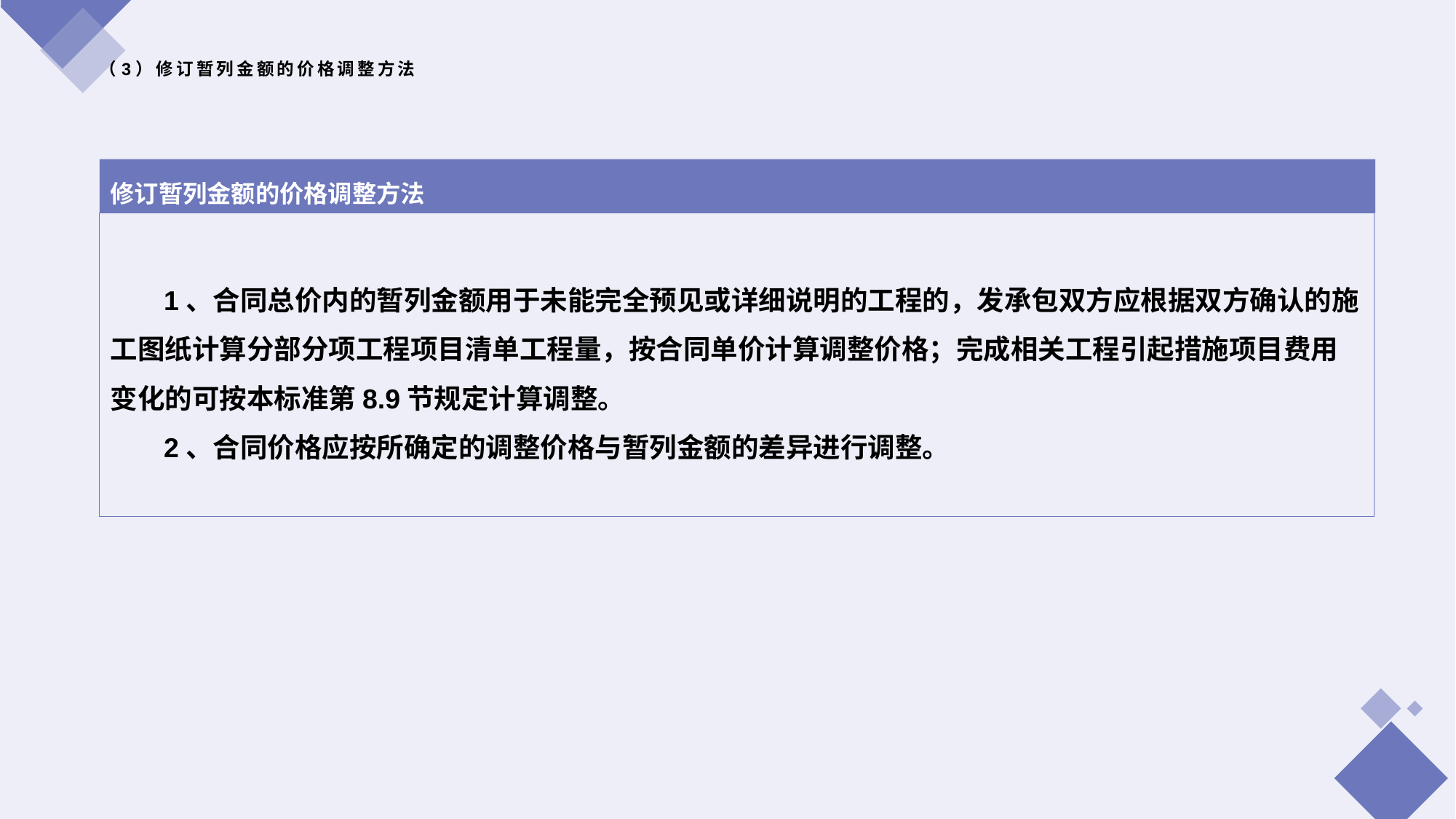

# （3）修订暂列金额的价格调整方法
修订暂列金额的价格调整方法
       1、合同总价内的暂列金额用于未能完全预见或详细说明的工程的，发承包双方应根据双方确认的施工图纸计算分部分项工程项目清单工程量，按合同单价计算调整价格；完成相关工程引起措施项目费用变化的可按本标准第8.9节规定计算调整。
       2、合同价格应按所确定的调整价格与暂列金额的差异进行调整。